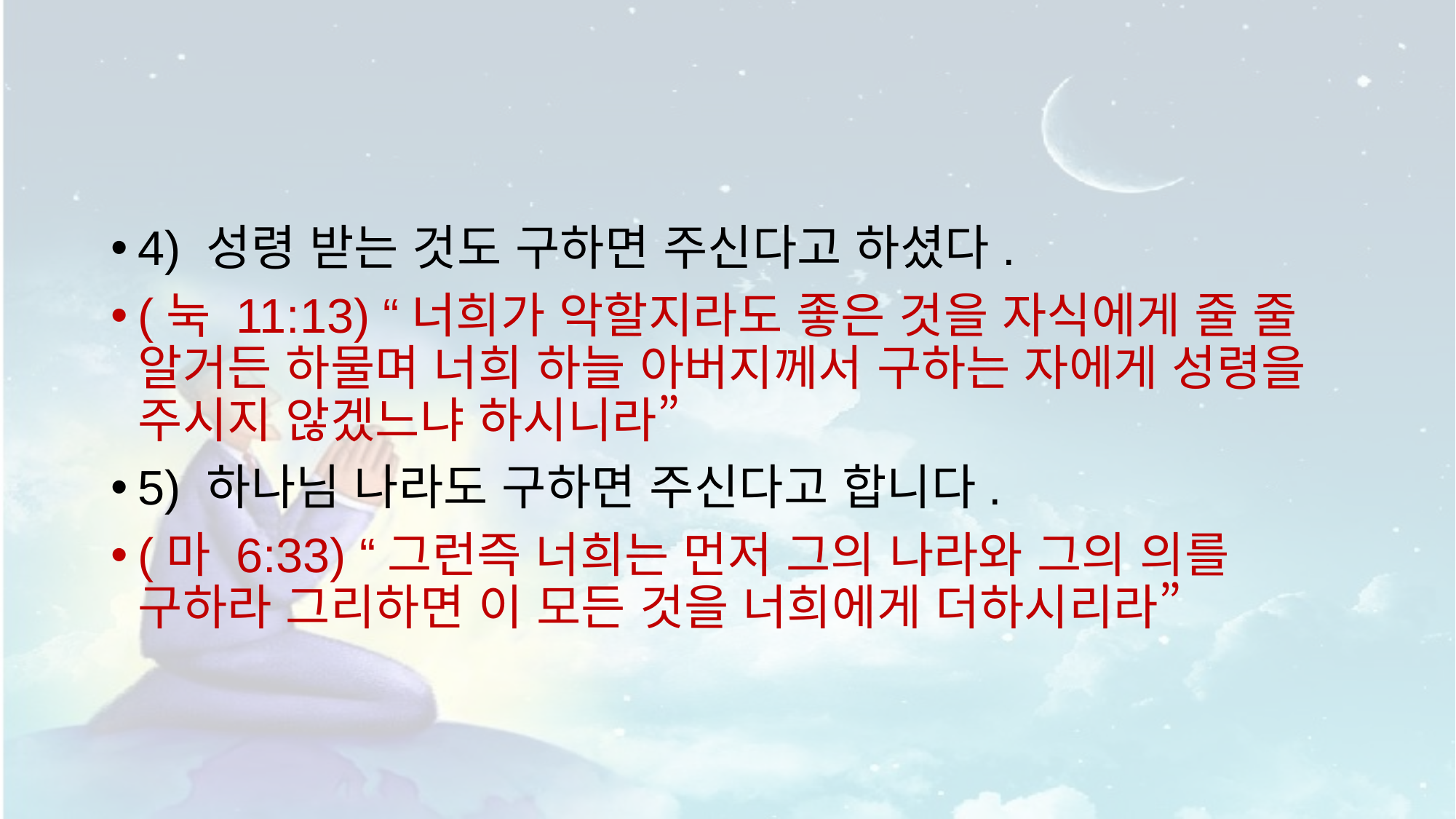

#
4) 성령 받는 것도 구하면 주신다고 하셨다.
(눅 11:13) “너희가 악할지라도 좋은 것을 자식에게 줄 줄 알거든 하물며 너희 하늘 아버지께서 구하는 자에게 성령을 주시지 않겠느냐 하시니라”
5) 하나님 나라도 구하면 주신다고 합니다.
(마 6:33) “그런즉 너희는 먼저 그의 나라와 그의 의를 구하라 그리하면 이 모든 것을 너희에게 더하시리라”